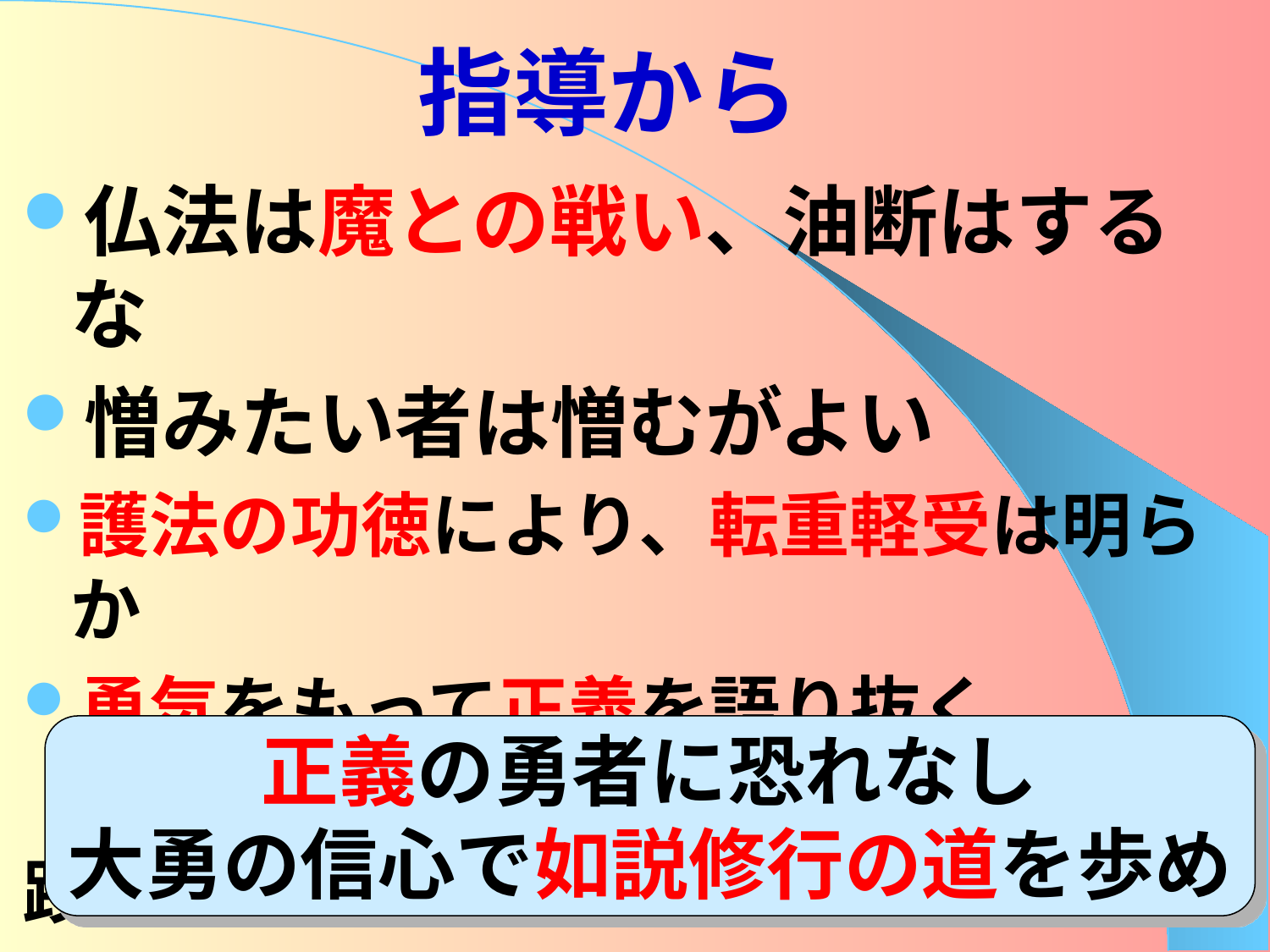

# 指導から
仏法は魔との戦い、油断はするな
憎みたい者は憎むがよい
護法の功徳により、転重軽受は明らか
勇気をもって正義を語り抜く
　　　　　　　　ことが如説修行の実践
正義の勇者に恐れなし
大勇の信心で如説修行の道を歩め